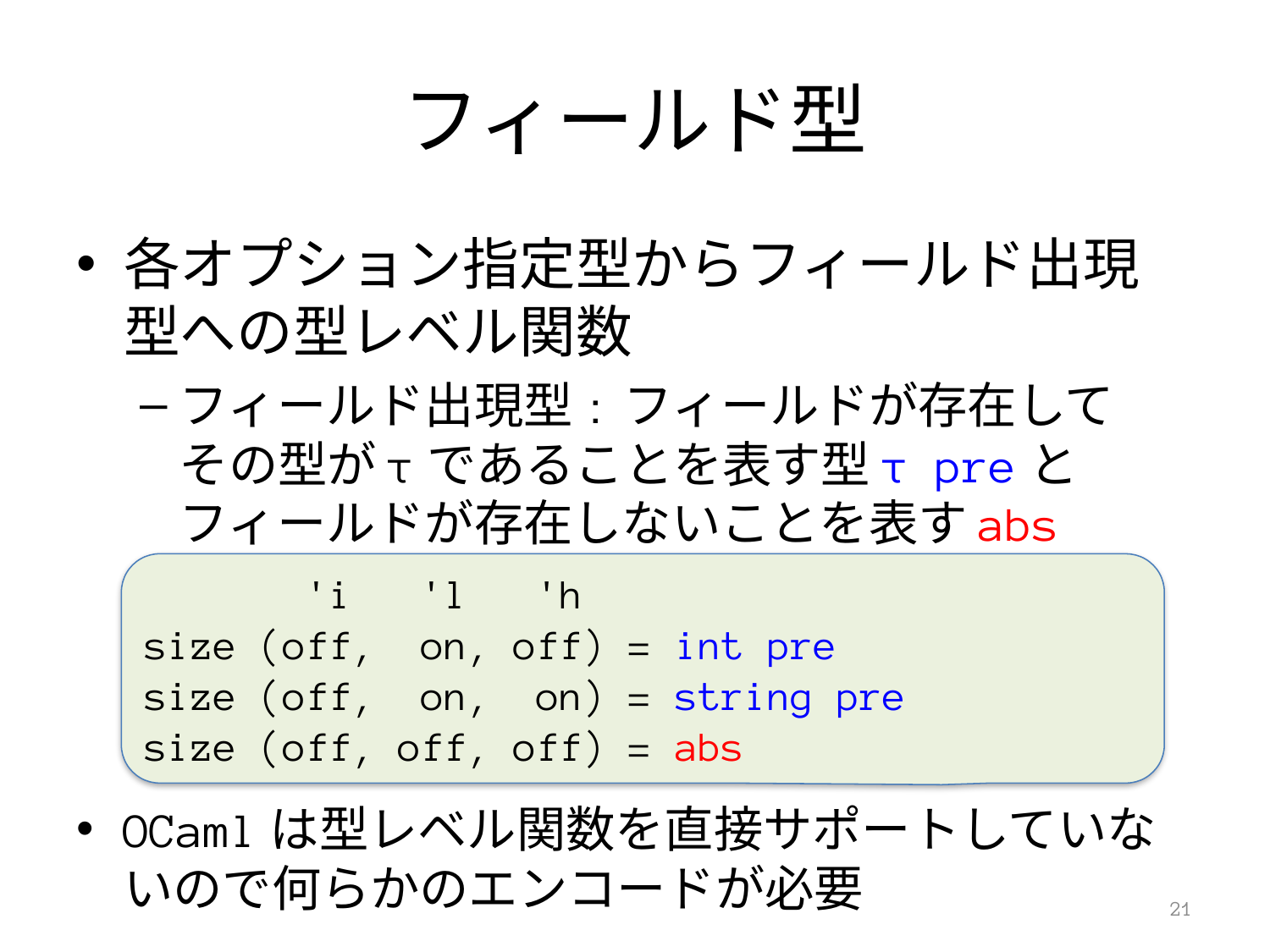

# フィールド型
各オプション指定型からフィールド出現型への型レベル関数
フィールド出現型:フィールドが存在して
その型がτであることを表す型τ preと
フィールドが存在しないことを表すabs
OCamlは型レベル関数を直接サポートしていないので何らかのエンコードが必要

       'i   'l   'h
size (off,  on, off) = int pre
size (off,  on,  on) = string pre
size (off, off, off) = abs
21